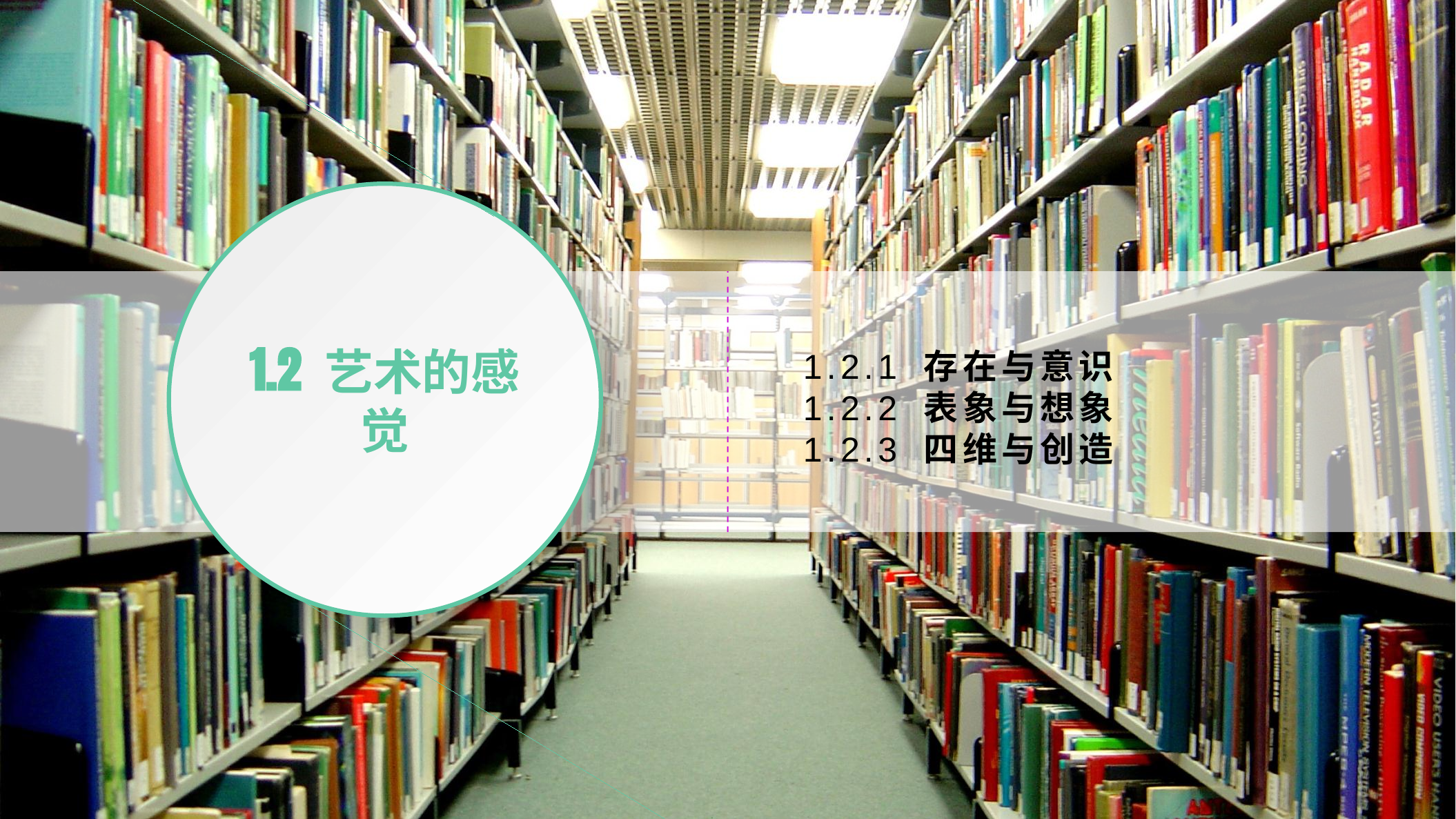

1.2 艺术的感觉

1.2.1 存在与意识
1.2.2 表象与想象
1.2.3 四维与创造